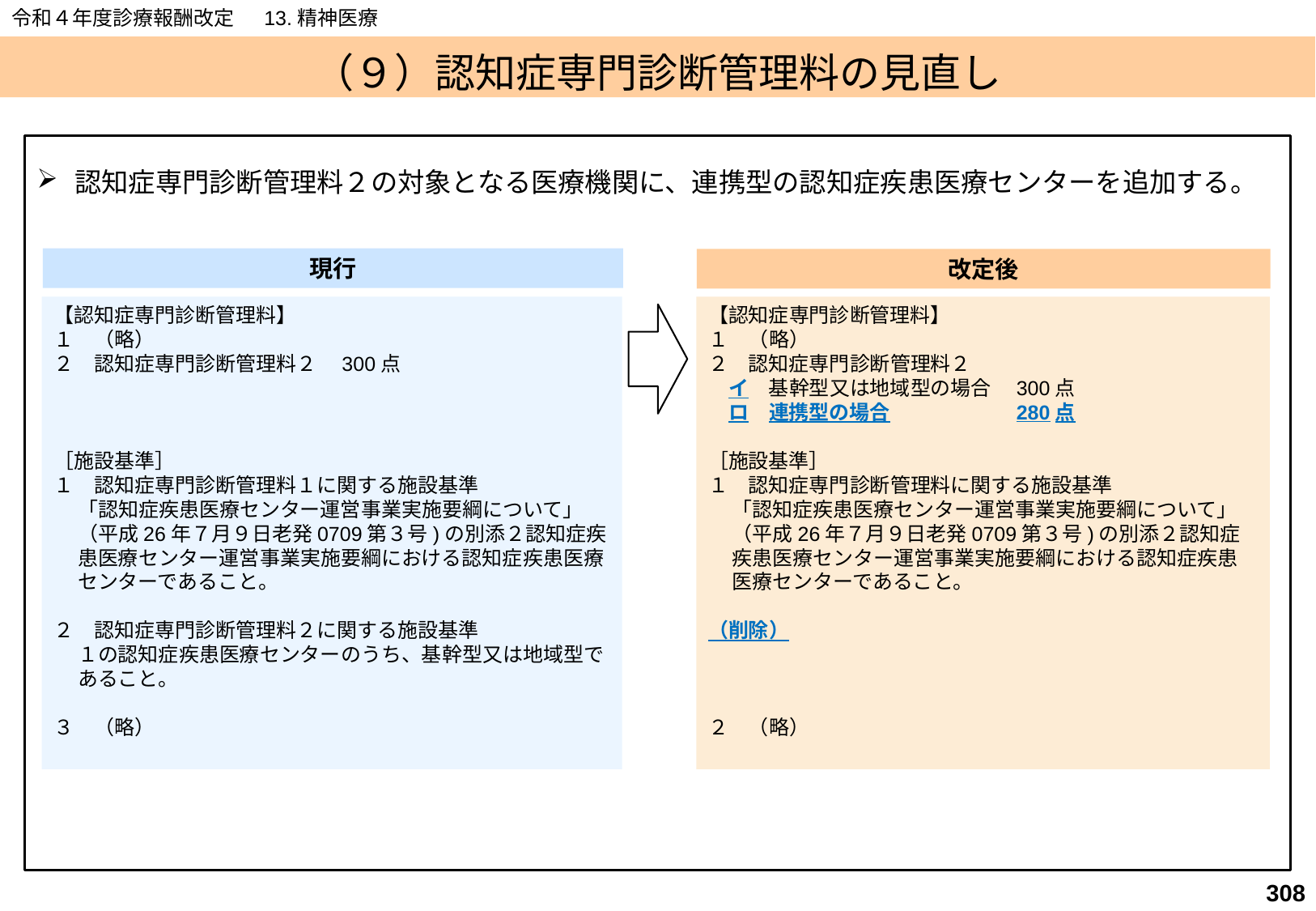

令和４年度診療報酬改定　 13.精神医療
# （９）認知症専門診断管理料の見直し

認知症専門診断管理料２の対象となる医療機関に、連携型の認知症疾患医療センターを追加する。

現行
改定後
【認知症専門診断管理料】
１　（略）
２　認知症専門診断管理料２　300点

［施設基準］
１　認知症専門診断管理料１に関する施設基準
「認知症疾患医療センター運営事業実施要綱について」（平成26年７月９日老発0709第３号)の別添２認知症疾患医療センター運営事業実施要綱における認知症疾患医療センターであること。

２　認知症専門診断管理料２に関する施設基準
１の認知症疾患医療センターのうち、基幹型又は地域型であること。

３　（略）

【認知症専門診断管理料】
１　（略）
２　認知症専門診断管理料２
　イ　基幹型又は地域型の場合　300点
　ロ　連携型の場合　　　　　　280点

［施設基準］
１　認知症専門診断管理料に関する施設基準
「認知症疾患医療センター運営事業実施要綱について」（平成26年７月９日老発0709第３号)の別添２認知症疾患医療センター運営事業実施要綱における認知症疾患医療センターであること。

（削除）

２　（略）